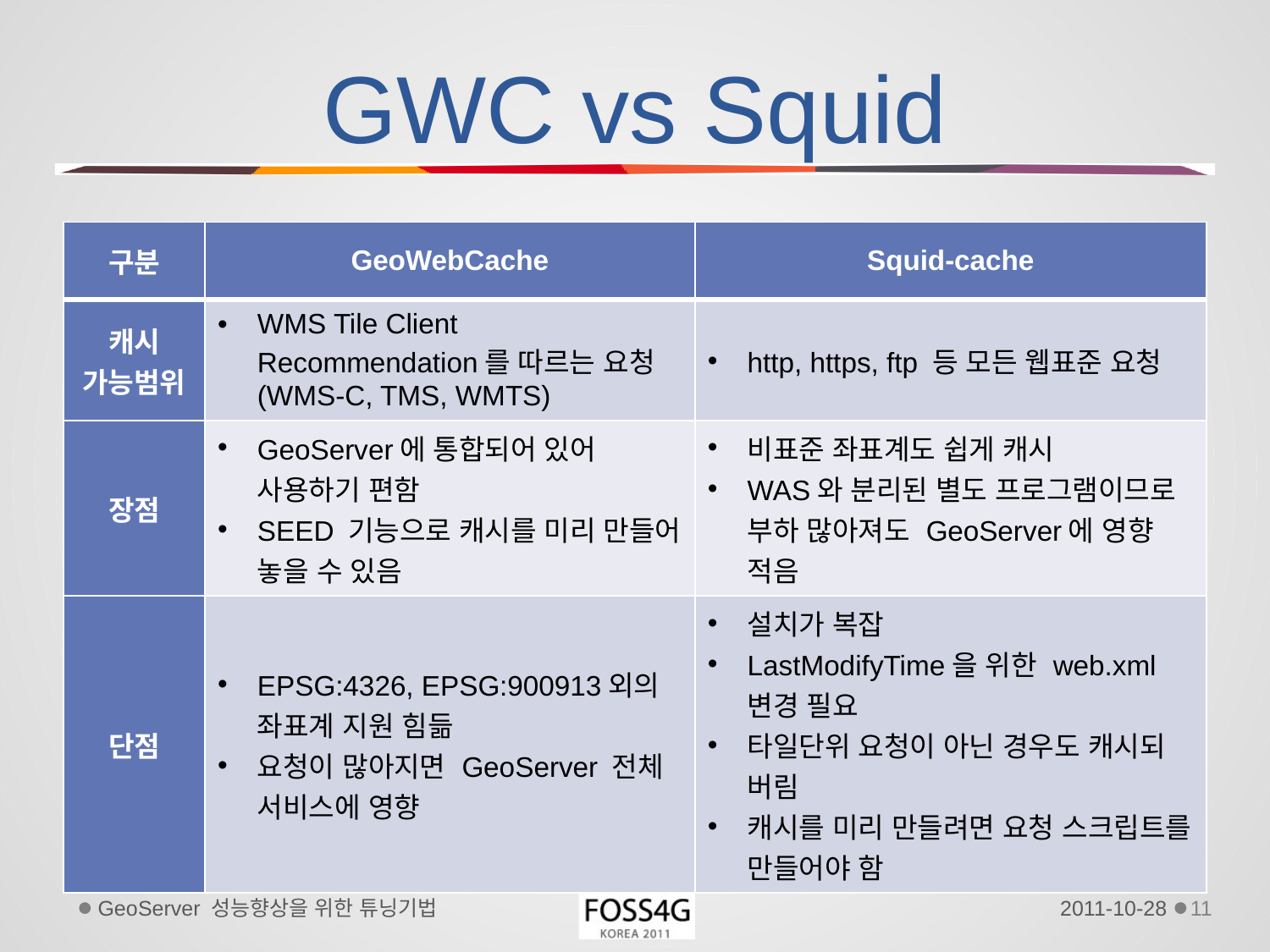

# GWC vs Squid
| 구분 | GeoWebCache | Squid-cache |
| --- | --- | --- |
| 캐시 가능범위 | WMS Tile Client Recommendation를 따르는 요청 (WMS-C, TMS, WMTS) | http, https, ftp 등 모든 웹표준 요청 |
| 장점 | GeoServer에 통합되어 있어 사용하기 편함 SEED 기능으로 캐시를 미리 만들어 놓을 수 있음 | 비표준 좌표계도 쉽게 캐시 WAS와 분리된 별도 프로그램이므로 부하 많아져도 GeoServer에 영향 적음 |
| 단점 | EPSG:4326, EPSG:900913외의 좌표계 지원 힘듦 요청이 많아지면 GeoServer 전체 서비스에 영향 | 설치가 복잡 LastModifyTime을 위한 web.xml 변경 필요 타일단위 요청이 아닌 경우도 캐시되 버림 캐시를 미리 만들려면 요청 스크립트를 만들어야 함 |
GeoServer 성능향상을 위한 튜닝기법
2011-10-28
11